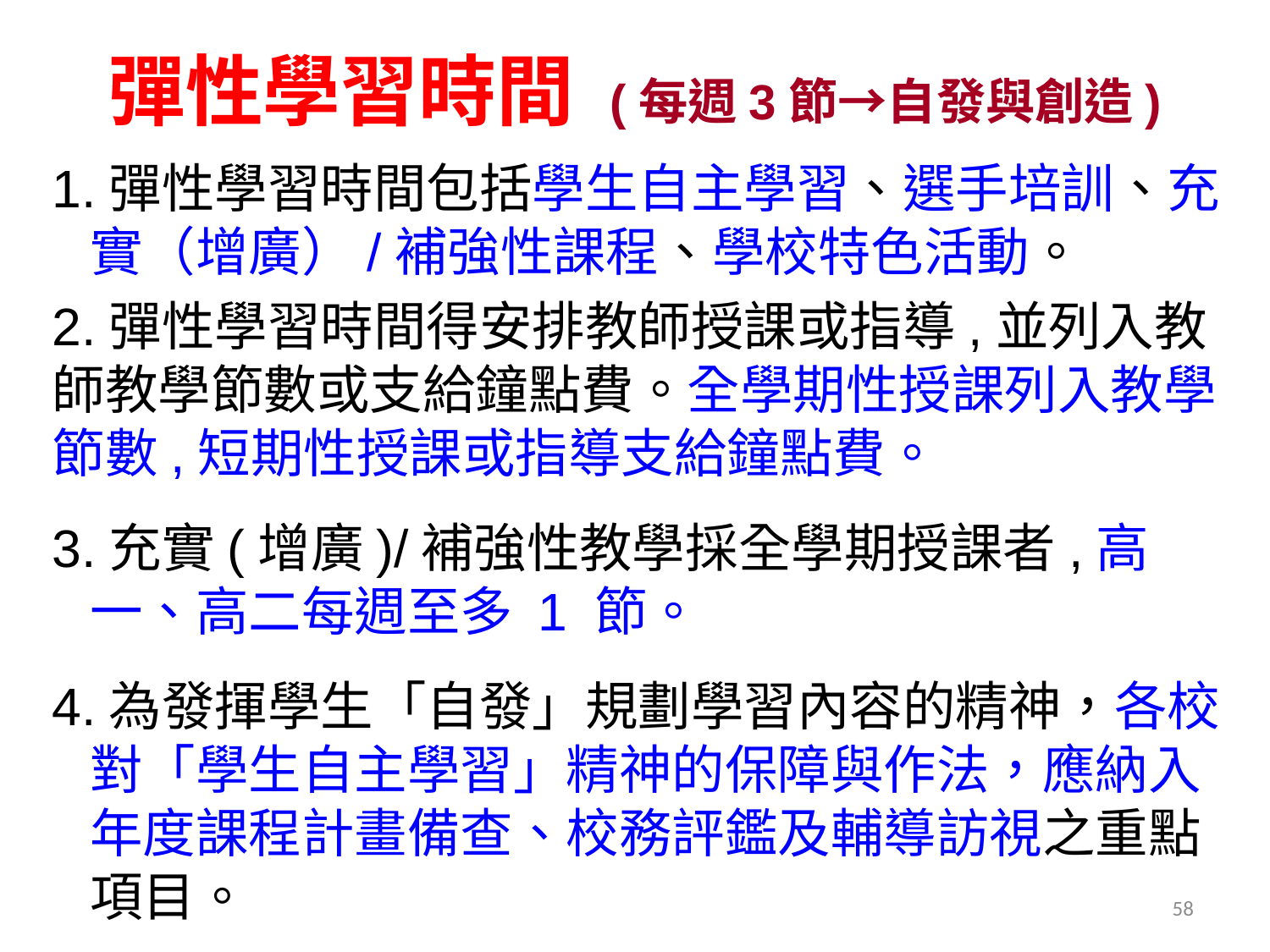

# 彈性學習時間 (每週3節→自發與創造)
1.彈性學習時間包括學生自主學習、選手培訓、充實（增廣）/補強性課程、學校特色活動。
2.彈性學習時間得安排教師授課或指導,並列入教師教學節數或支給鐘點費。全學期性授課列入教學節數,短期性授課或指導支給鐘點費。
3.充實(增廣)/補強性教學採全學期授課者,高 一、高二每週至多 1 節。
4.為發揮學生「自發」規劃學習內容的精神，各校對「學生自主學習」精神的保障與作法，應納入年度課程計畫備查、校務評鑑及輔導訪視之重點項目。
58